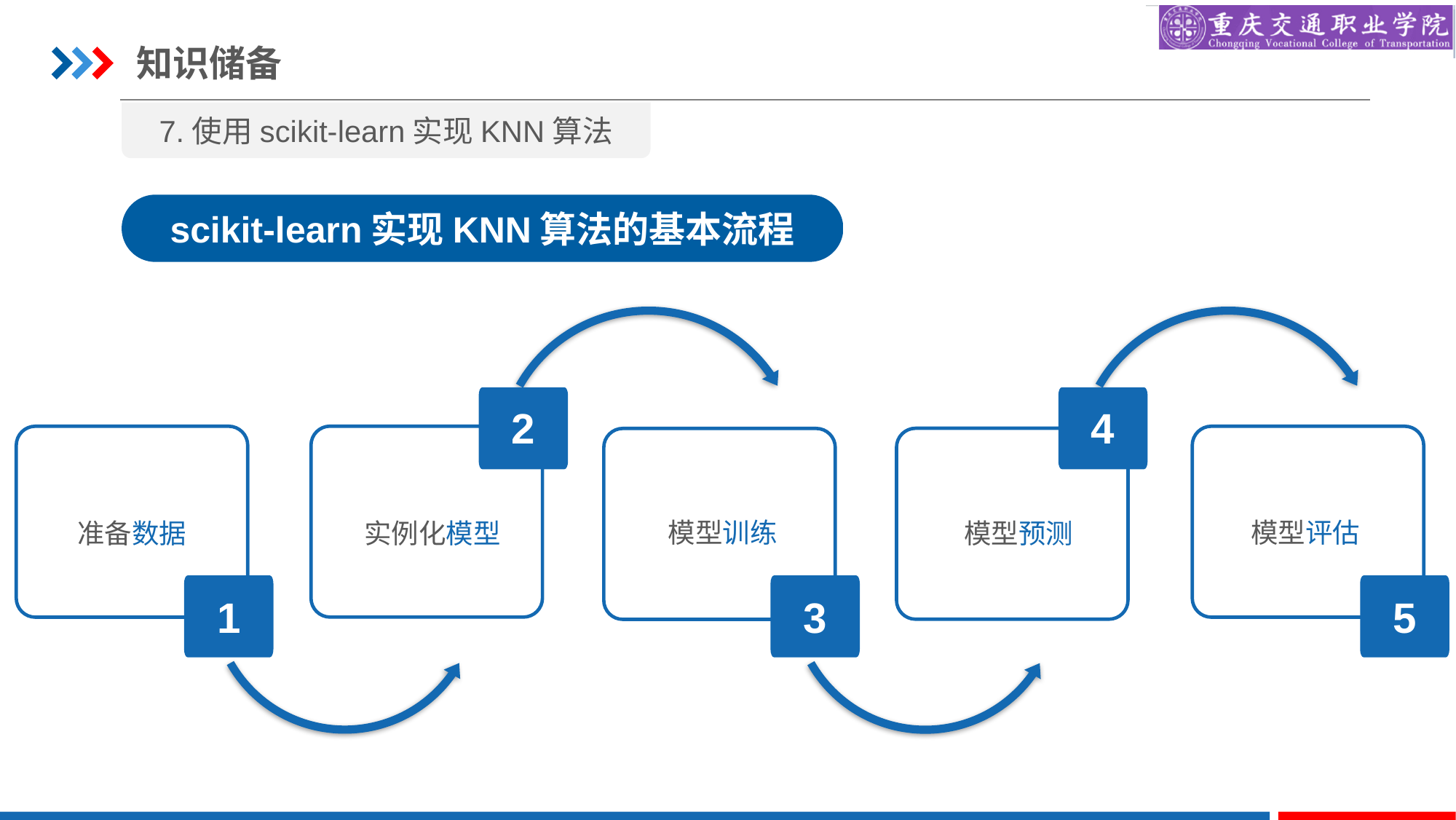

知识储备

7.使用scikit-learn实现KNN算法
scikit-learn实现KNN算法的基本流程

4

2
4

模型训练
模型评估
准备数据
实例化模型
模型预测

1
3
5